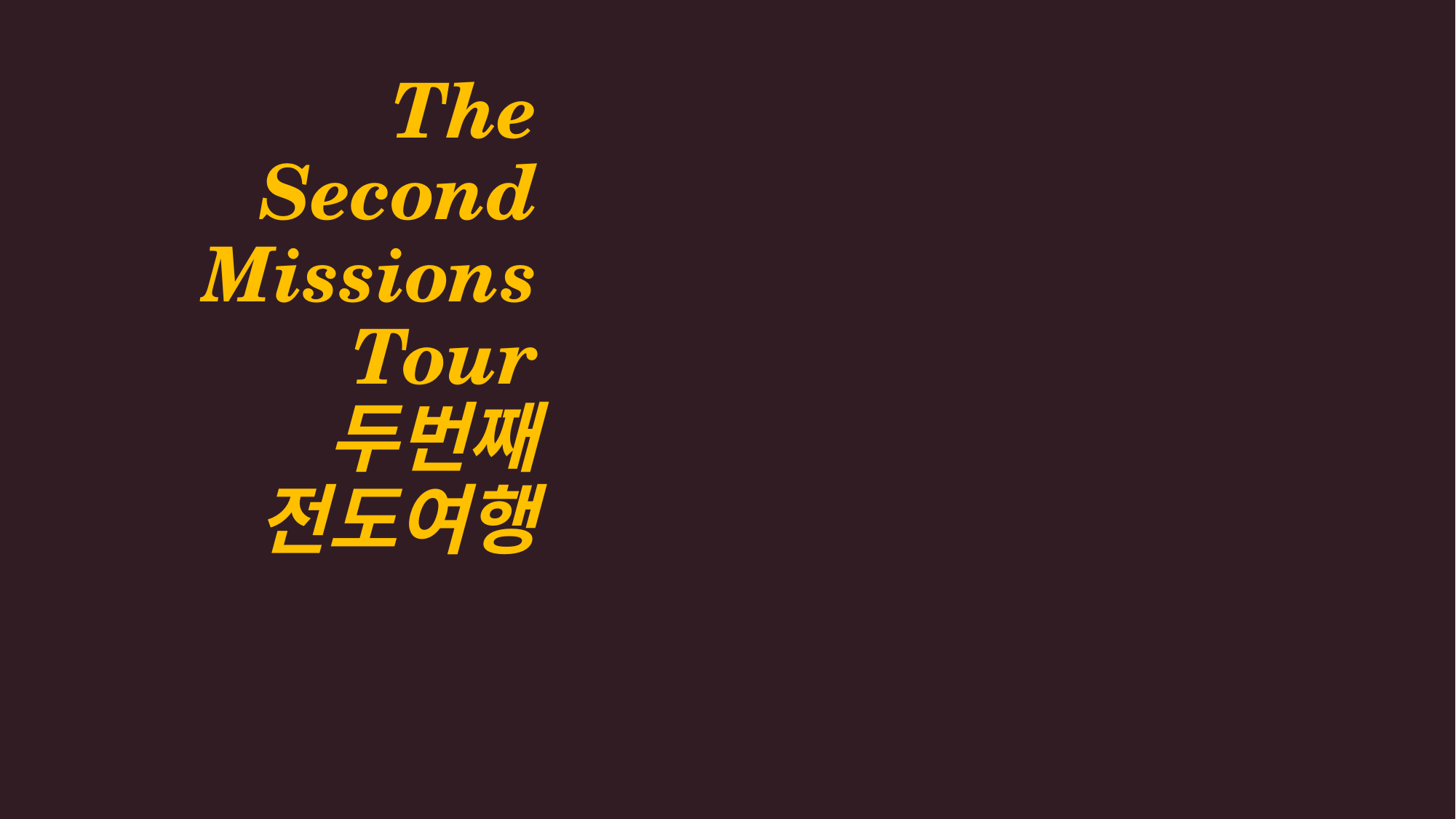

# The Second Missions Tour 두번째 전도여행